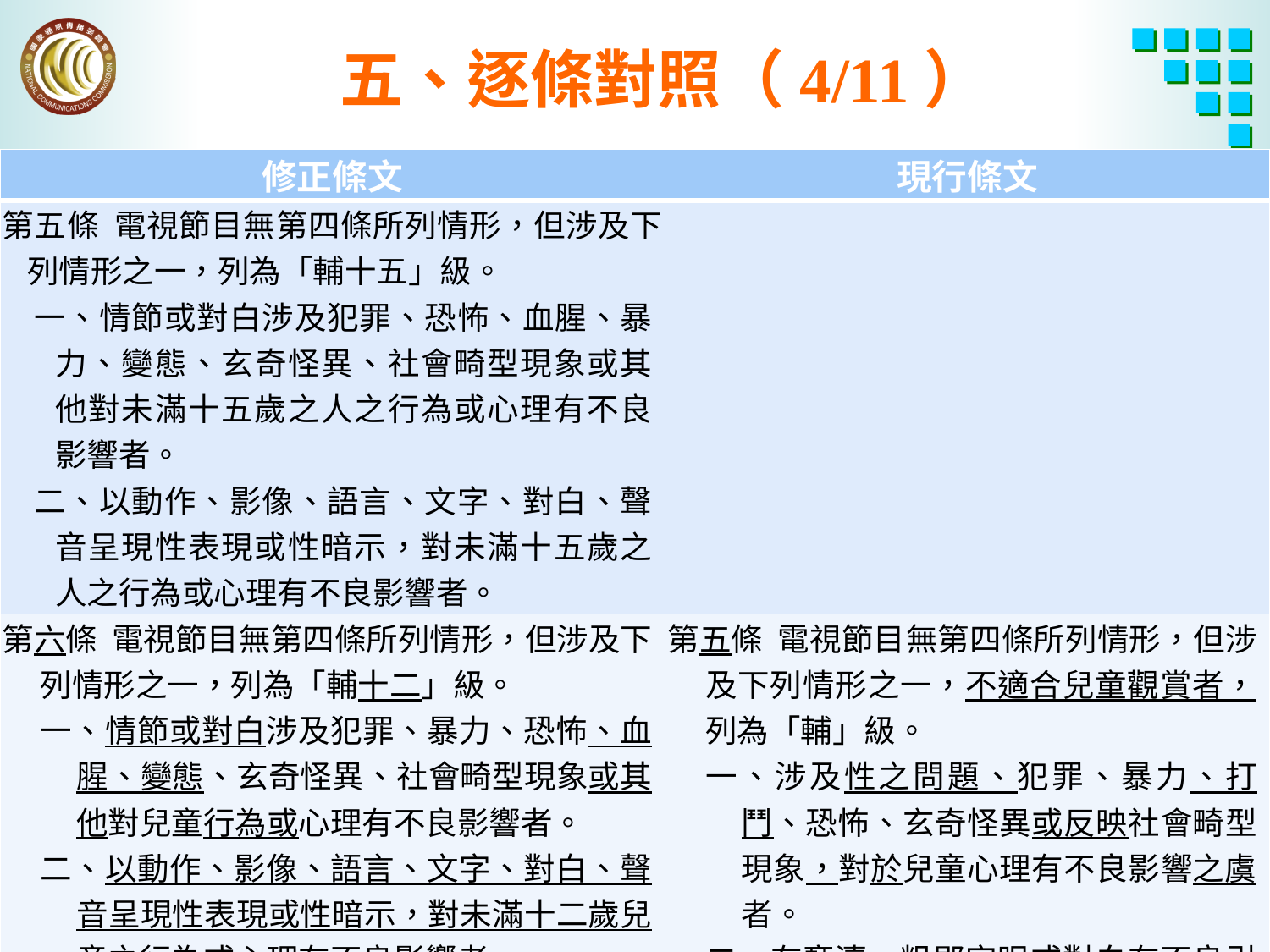

# 五、逐條對照（4/11）
| 修正條文 | 現行條文 |
| --- | --- |
| 第五條 電視節目無第四條所列情形，但涉及下列情形之一，列為「輔十五」級。 一、情節或對白涉及犯罪、恐怖、血腥、暴力、變態、玄奇怪異、社會畸型現象或其他對未滿十五歲之人之行為或心理有不良影響者。 二、以動作、影像、語言、文字、對白、聲音呈現性表現或性暗示，對未滿十五歲之人之行為或心理有不良影響者。 |  |
| 第六條 電視節目無第四條所列情形，但涉及下列情形之一，列為「輔十二」級。 一、情節或對白涉及犯罪、暴力、恐怖、血腥、變態、玄奇怪異、社會畸型現象或其他對兒童行為或心理有不良影響者。 二、以動作、影像、語言、文字、對白、聲音呈現性表現或性暗示，對未滿十二歲兒童之行為或心理有不良影響者。 | 第五條 電視節目無第四條所列情形，但涉及下列情形之一，不適合兒童觀賞者，列為「輔」級。 一、涉及性之問題、犯罪、暴力、打鬥、恐怖、玄奇怪異或反映社會畸型現象，對於兒童心理有不良影響之虞者。 二、有褻瀆、粗鄙字眼或對白有不良引喻者。 |